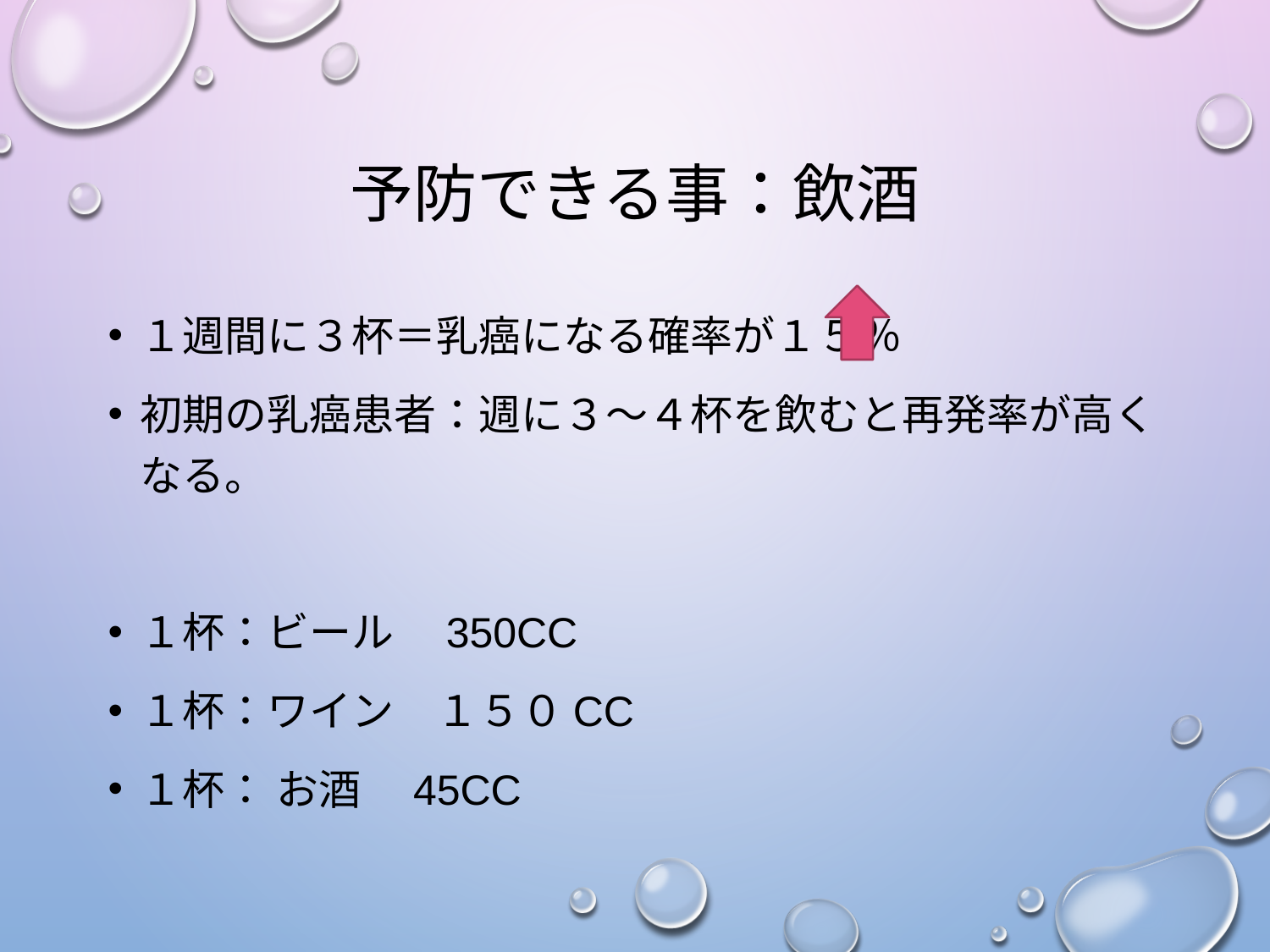

# 予防できる事：飲酒

１週間に３杯＝乳癌になる確率が１５％
初期の乳癌患者：週に３〜４杯を飲むと再発率が高くなる。

１杯：ビール　350cc
１杯：ワイン　１５０CC
１杯： お酒　45cc